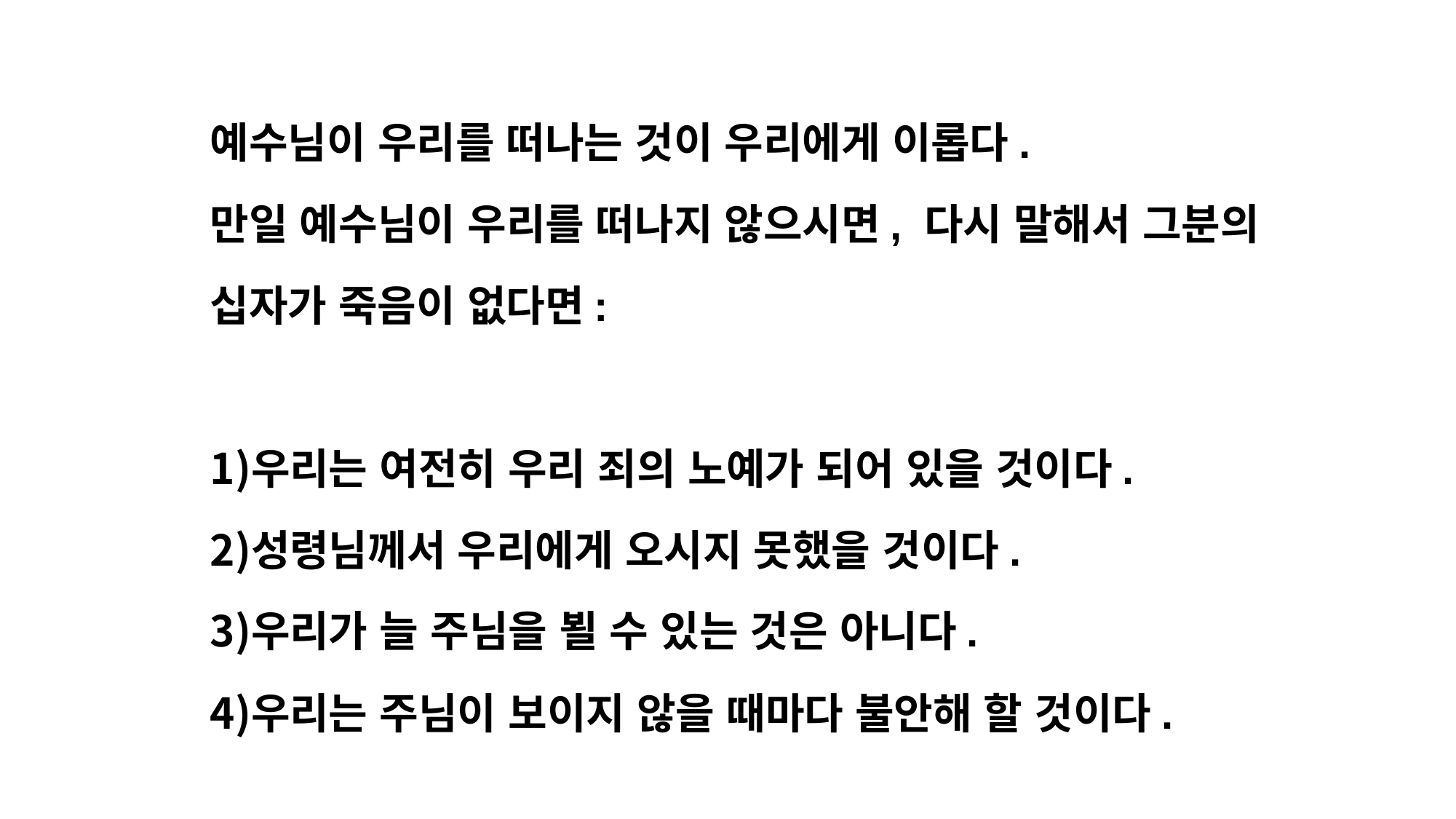

예수님이 우리를 떠나는 것이 우리에게 이롭다.
만일 예수님이 우리를 떠나지 않으시면, 다시 말해서 그분의 십자가 죽음이 없다면:

우리는 여전히 우리 죄의 노예가 되어 있을 것이다.
성령님께서 우리에게 오시지 못했을 것이다.
우리가 늘 주님을 뵐 수 있는 것은 아니다.
우리는 주님이 보이지 않을 때마다 불안해 할 것이다.